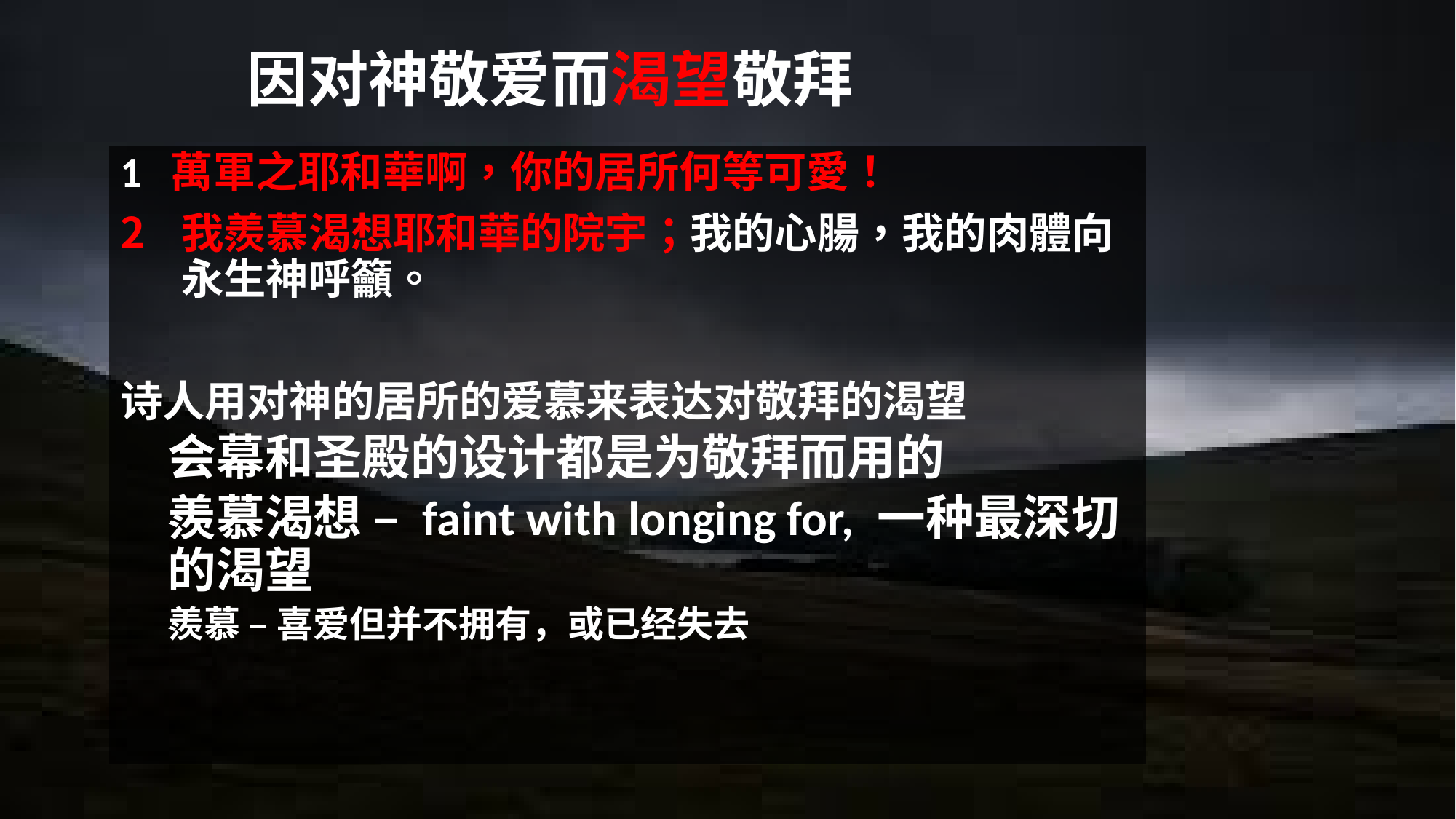

# 因对神敬爱而渴望敬拜
1  萬軍之耶和華啊，你的居所何等可愛！
我羨慕渴想耶和華的院宇；我的心腸，我的肉體向永生神呼籲。

诗人用对神的居所的爱慕来表达对敬拜的渴望
会幕和圣殿的设计都是为敬拜而用的
羨慕渴想 – faint with longing for, 一种最深切的渴望
羨慕 – 喜爱但并不拥有，或已经失去